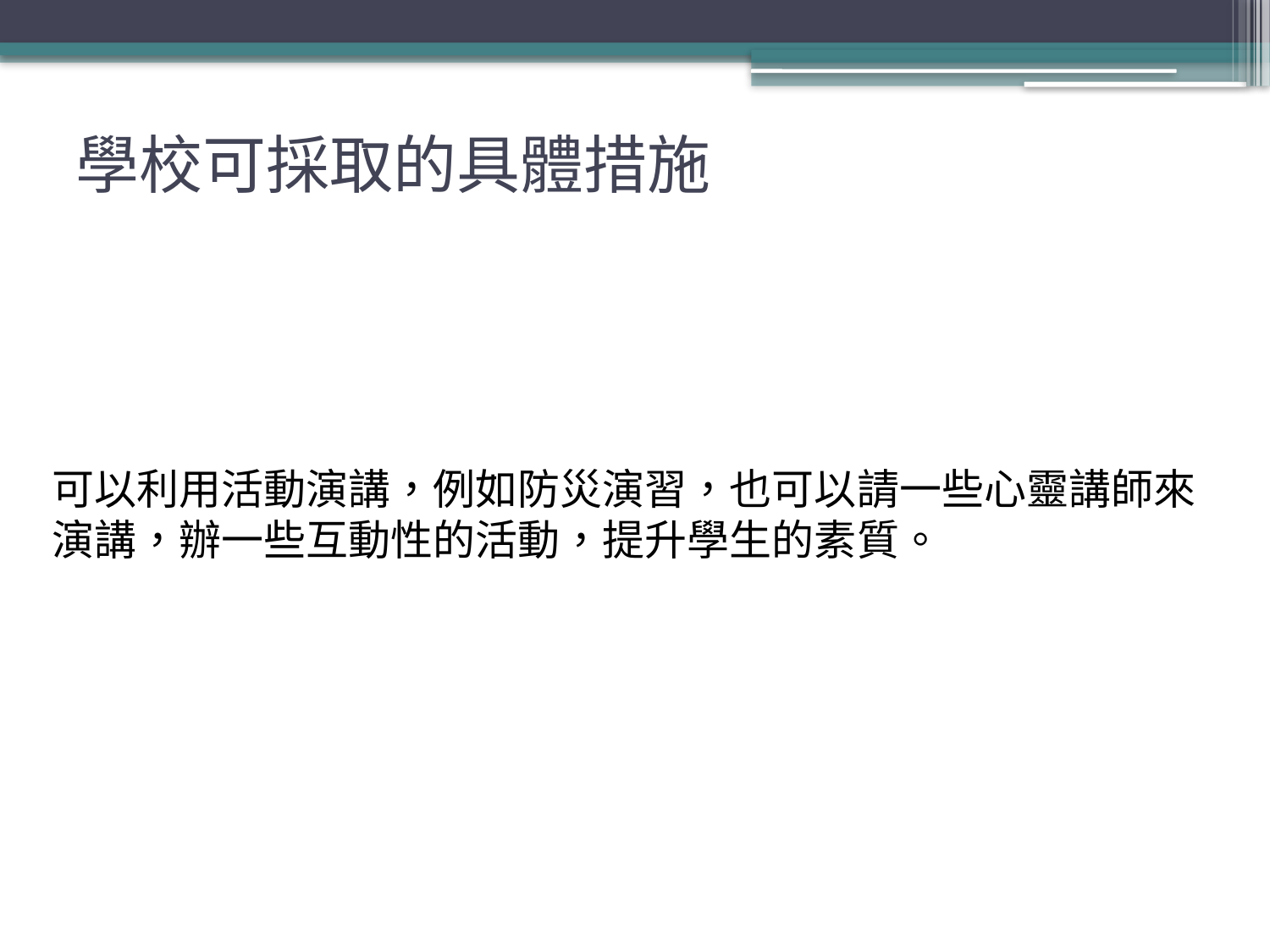

# 學校可採取的具體措施
可以利用活動演講，例如防災演習，也可以請一些心靈講師來演講，辦一些互動性的活動，提升學生的素質。